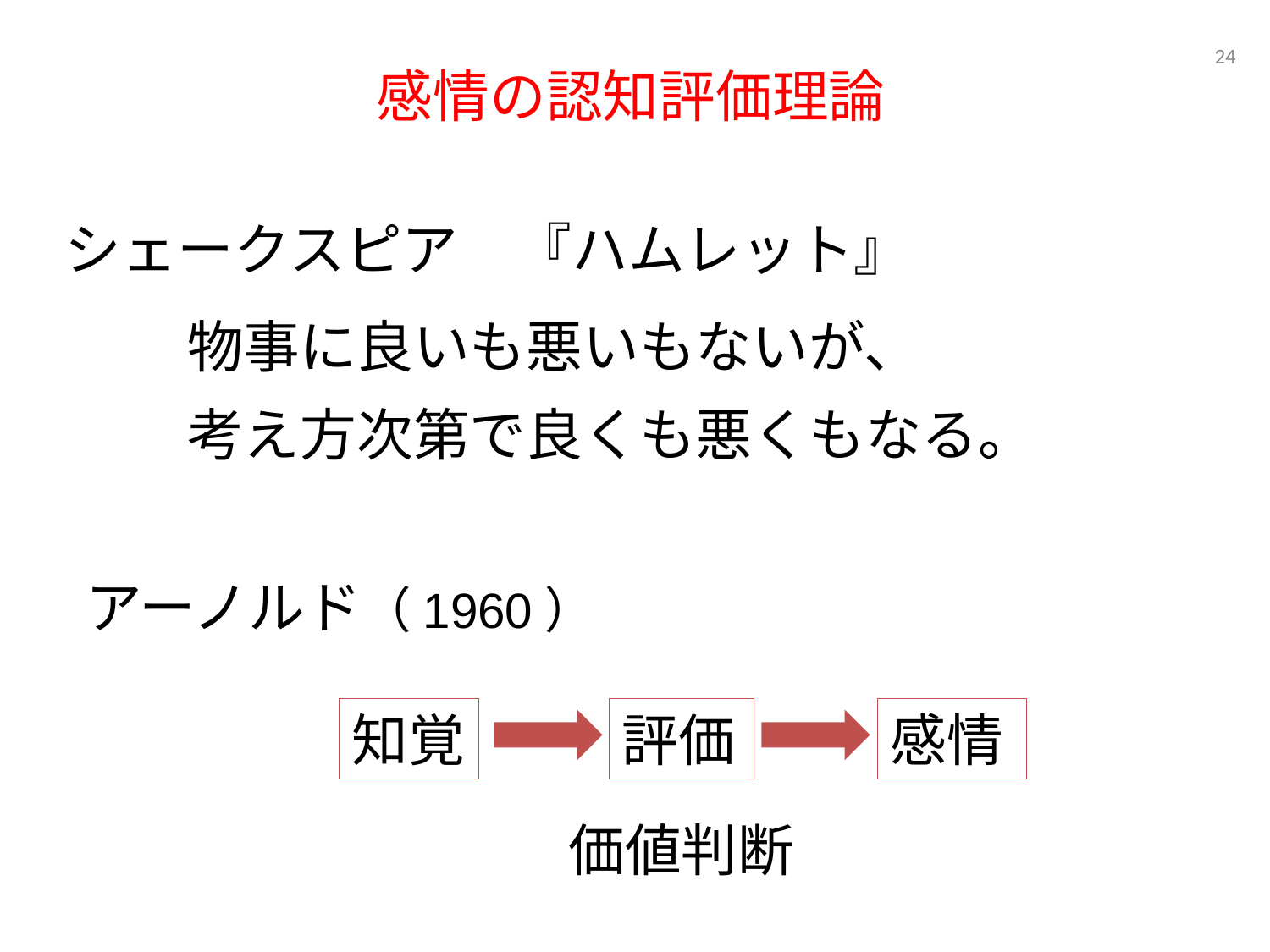

24
# 感情の認知評価理論
シェークスピア　『ハムレット』
物事に良いも悪いもないが、
考え方次第で良くも悪くもなる。
アーノルド（1960）
知覚
評価
感情

価値判断